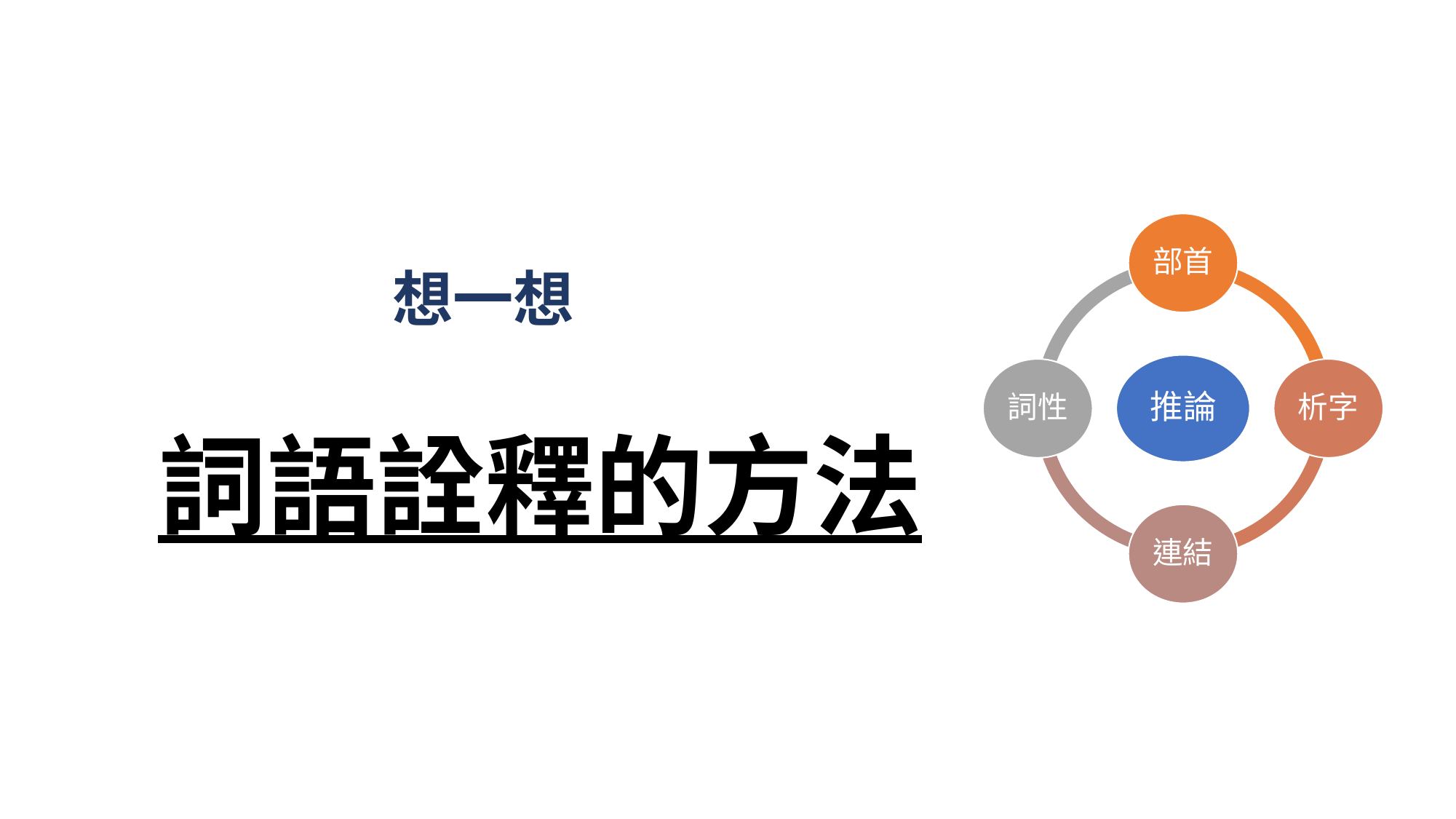

推論
部首
析字
連結
詞性
想一想
詞語詮釋的方法